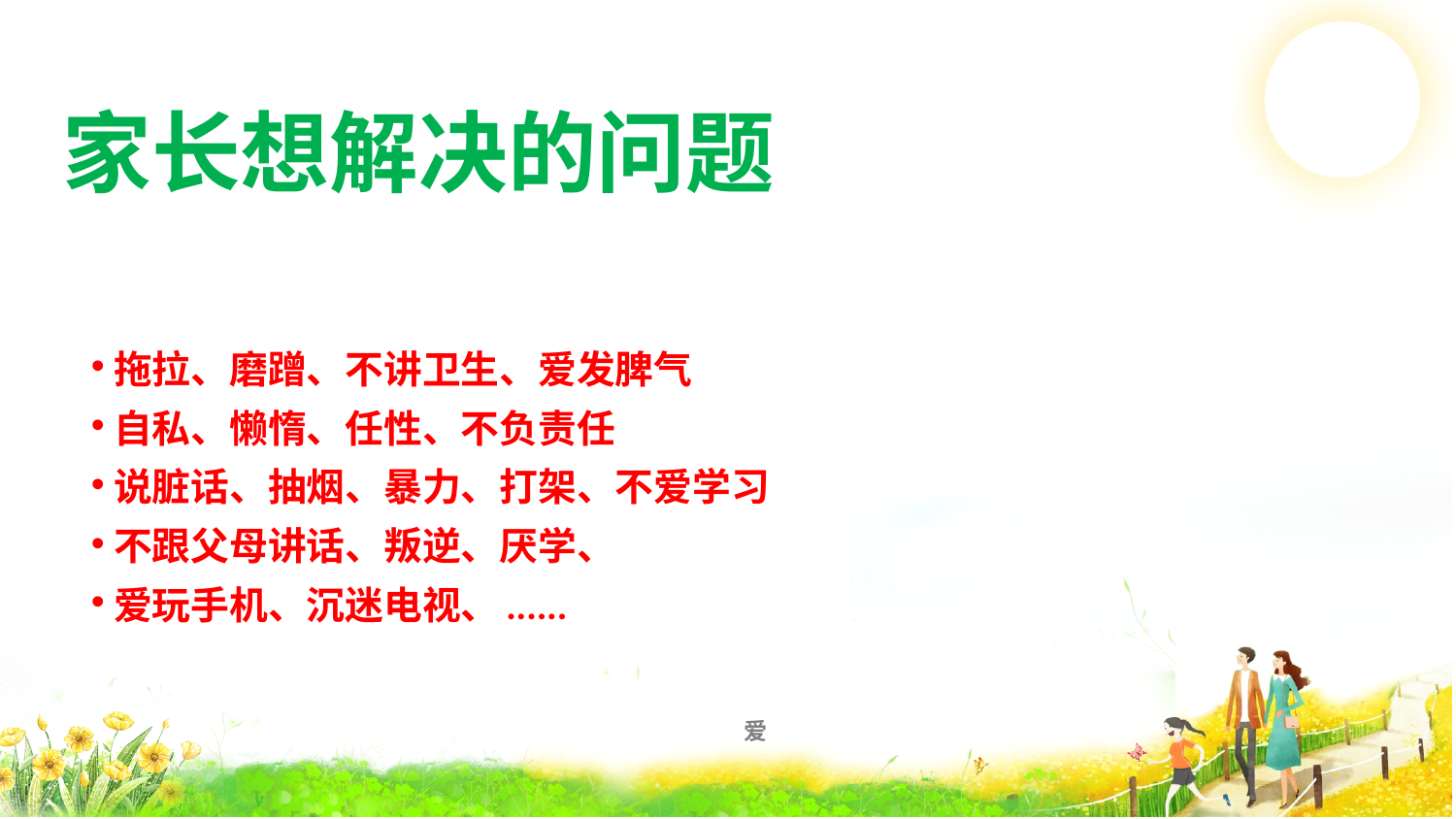

家长想解决的问题
拖拉、磨蹭、不讲卫生、爱发脾气
自私、懒惰、任性、不负责任
说脏话、抽烟、暴力、打架、不爱学习
不跟父母讲话、叛逆、厌学、
爱玩手机、沉迷电视、......

                                                                          爱